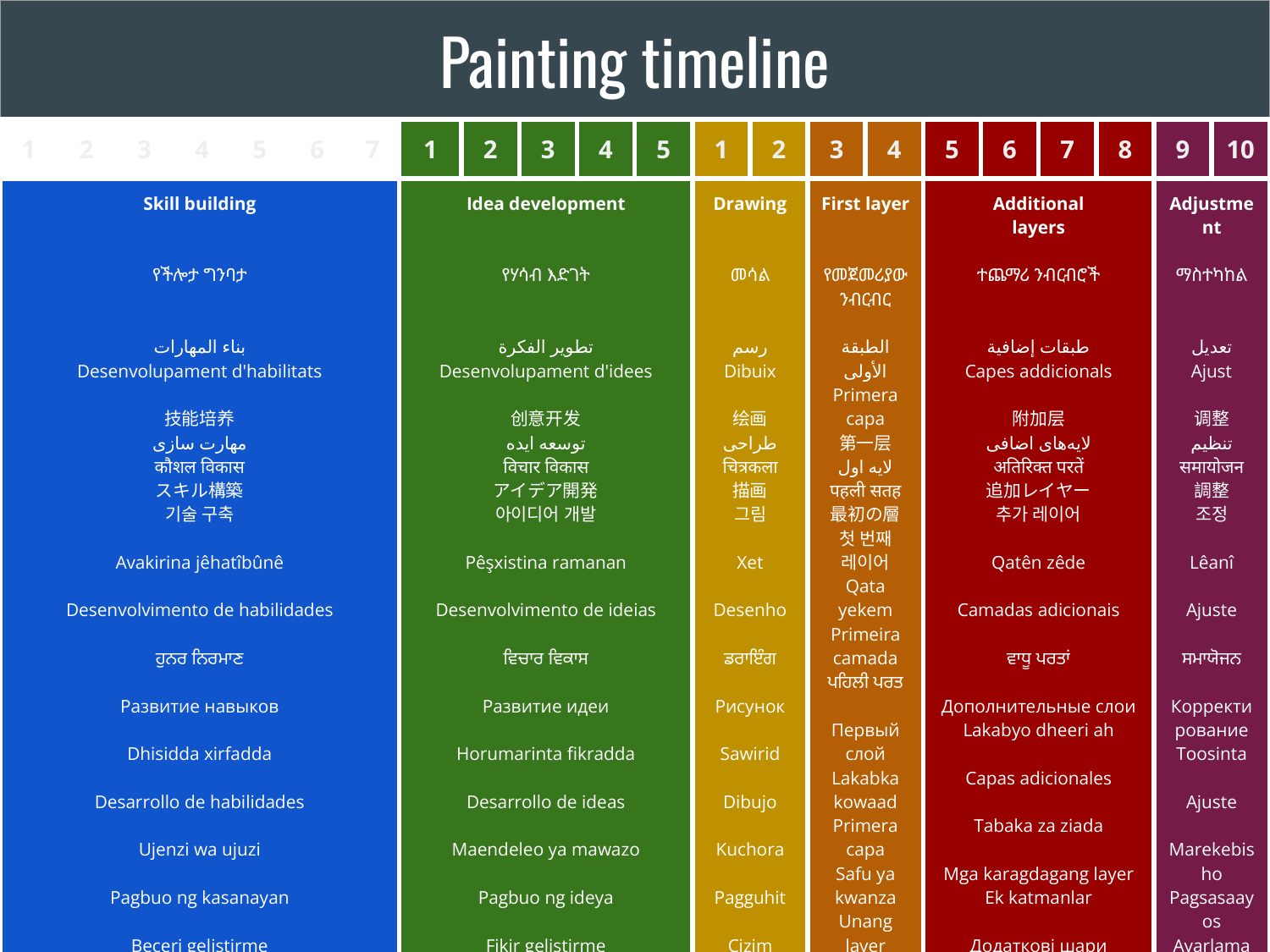

| Painting timeline |  |  |  |  |  |  |  |  |  |  |  |  |  |  |  |  |  |  |  |  |  |
| --- | --- | --- | --- | --- | --- | --- | --- | --- | --- | --- | --- | --- | --- | --- | --- | --- | --- | --- | --- | --- | --- |
| 1 | 2 | 3 | 4 | 5 | 6 | 7 | 1 | 2 | 3 | 4 | 5 | 1 | 2 | 3 | 4 | 5 | 6 | 7 | 8 | 9 | 10 |
| Skill building የችሎታ ግንባታ بناء المهارات Desenvolupament d'habilitats 技能培养 مهارت سازی कौशल विकास スキル構築 기술 구축 Avakirina jêhatîbûnê Desenvolvimento de habilidades ਹੁਨਰ ਨਿਰਮਾਣ Развитие навыков Dhisidda xirfadda Desarrollo de habilidades Ujenzi wa ujuzi Pagbuo ng kasanayan Beceri geliştirme Розвиток навичок Xây dựng kỹ năng |  |  |  |  |  |  | Idea development የሃሳብ እድገት تطوير الفكرة Desenvolupament d'idees 创意开发 توسعه ایده विचार विकास アイデア開発 아이디어 개발 Pêşxistina ramanan Desenvolvimento de ideias ਵਿਚਾਰ ਵਿਕਾਸ Развитие идеи Horumarinta fikradda Desarrollo de ideas Maendeleo ya mawazo Pagbuo ng ideya Fikir geliştirme Розробка ідеї Phát triển ý tưởng |  |  |  |  | Drawing መሳል رسم Dibuix 绘画 طراحی चित्रकला 描画 그림 Xet Desenho ਡਰਾਇੰਗ Рисунок Sawirid Dibujo Kuchora Pagguhit Çizim Малювання Vẽ |  | First layer የመጀመሪያው ንብርብር الطبقة الأولى Primera capa 第一层 لایه اول पहली सतह 最初の層 첫 번째 레이어 Qata yekem Primeira camada ਪਹਿਲੀ ਪਰਤ Первый слой Lakabka kowaad Primera capa Safu ya kwanza Unang layer Birinci katman Перший шар Lớp đầu tiên |  | Additional layers ተጨማሪ ንብርብሮች طبقات إضافية Capes addicionals 附加层 لایه‌های اضافی अतिरिक्त परतें 追加レイヤー 추가 레이어 Qatên zêde Camadas adicionais ਵਾਧੂ ਪਰਤਾਂ Дополнительные слои Lakabyo dheeri ah Capas adicionales Tabaka za ziada Mga karagdagang layer Ek katmanlar Додаткові шари Các lớp bổ sung |  |  |  | Adjustment ማስተካከል تعديل Ajust 调整 تنظیم समायोजन 調整 조정 Lêanî Ajuste ਸਮਾਯੋਜਨ Корректирование Toosinta Ajuste Marekebisho Pagsasaayos Ayarlama Коригування Điều chỉnh |  |